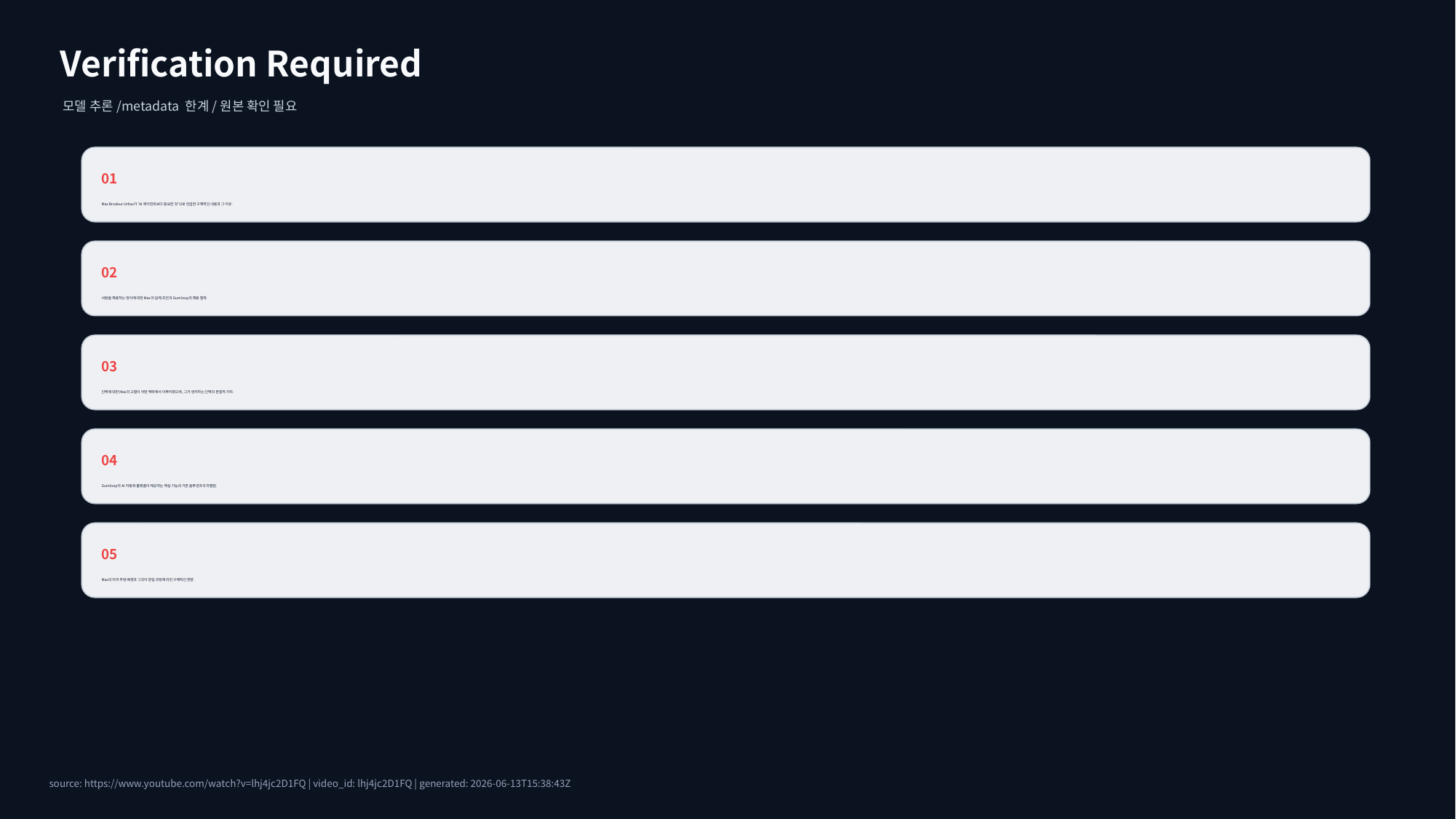

Verification Required
모델 추론/metadata 한계/원본 확인 필요

01
Max Brodeur-Urbas가 'AI 에이전트보다 중요한 것'으로 언급한 구체적인 내용과 그 이유.

02
사람을 채용하는 방식에 대한 Max의 실제 조언과 Gumloop의 채용 철학.

03
인맥에 대한 Max의 고찰이 어떤 맥락에서 이루어졌으며, 그가 생각하는 인맥의 본질적 가치.

04
Gumloop의 AI 자동화 플랫폼이 제공하는 핵심 기능과 기존 솔루션과의 차별점.

05
Max의 미국 추방 배경과 그것이 창업 과정에 미친 구체적인 영향.
source: https://www.youtube.com/watch?v=lhj4jc2D1FQ | video_id: lhj4jc2D1FQ | generated: 2026-06-13T15:38:43Z